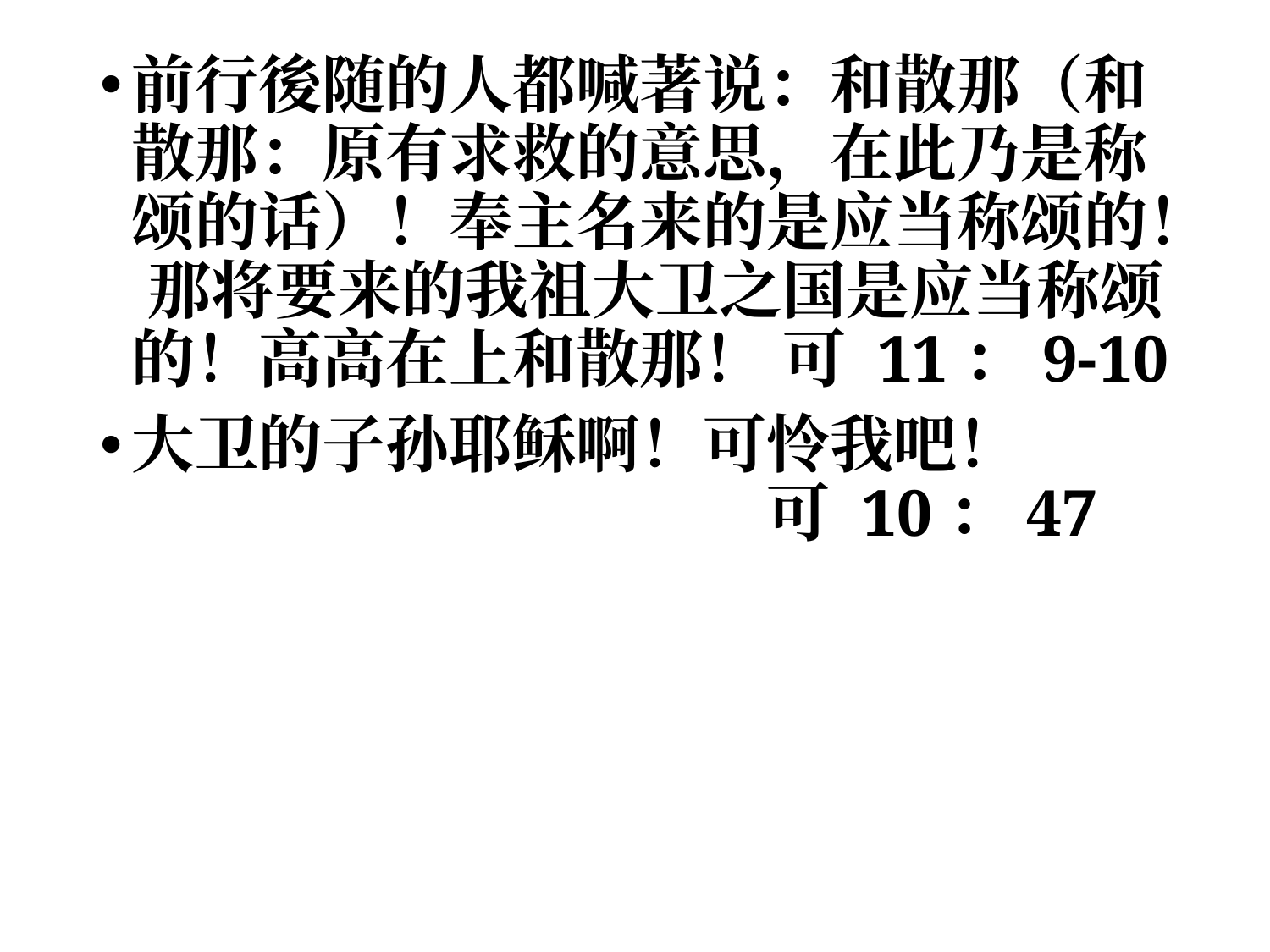

前行後随的人都喊著说：和散那（和散那：原有求救的意思，在此乃是称颂的话）！奉主名来的是应当称颂的！ 那将要来的我祖大卫之国是应当称颂的！高高在上和散那！ 可 11：9-10
大卫的子孙耶稣啊！可怜我吧！						可 10：47